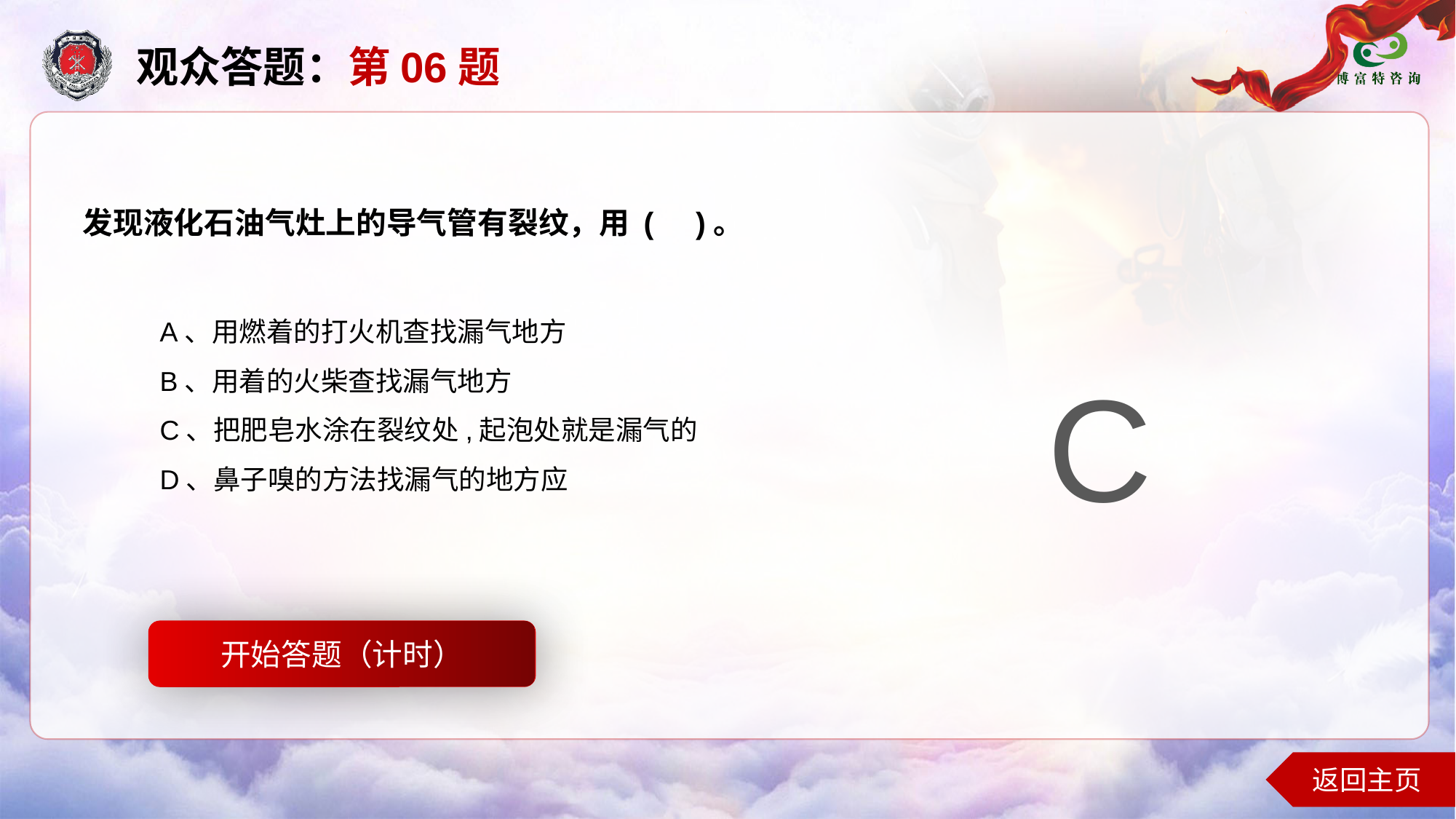

观众答题：第06题
发现液化石油气灶上的导气管有裂纹，用 (     )。
A、用燃着的打火机查找漏气地方
B、用着的火柴查找漏气地方
C、把肥皂水涂在裂纹处,起泡处就是漏气的
D、鼻子嗅的方法找漏气的地方应
C
开始答题（计时）
开始答题
返回主页